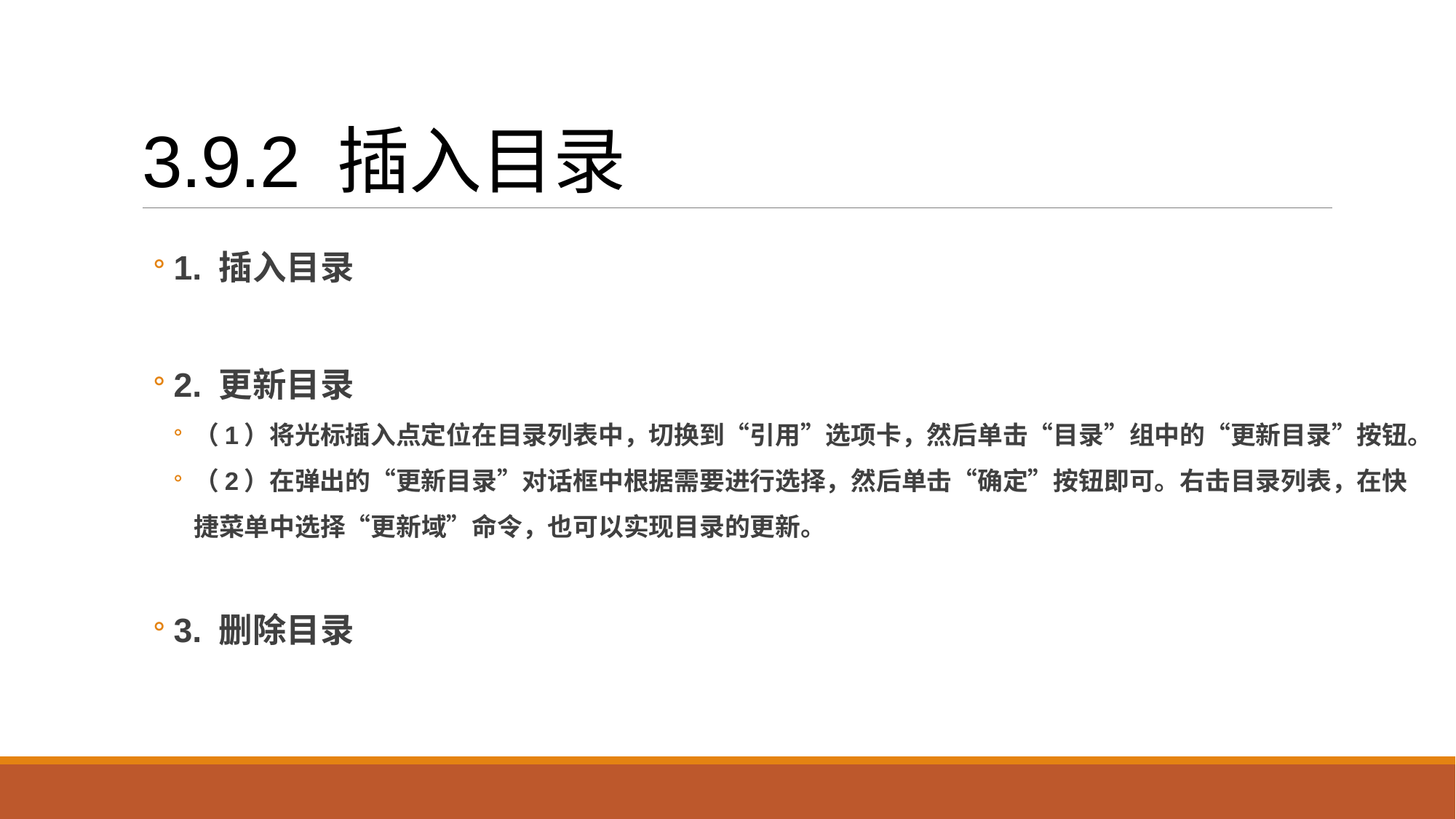

# 3.9.2 插入目录
1. 插入目录

2. 更新目录
（1）将光标插入点定位在目录列表中，切换到“引用”选项卡，然后单击“目录”组中的“更新目录”按钮。
（2）在弹出的“更新目录”对话框中根据需要进行选择，然后单击“确定”按钮即可。右击目录列表，在快捷菜单中选择“更新域”命令，也可以实现目录的更新。

3. 删除目录